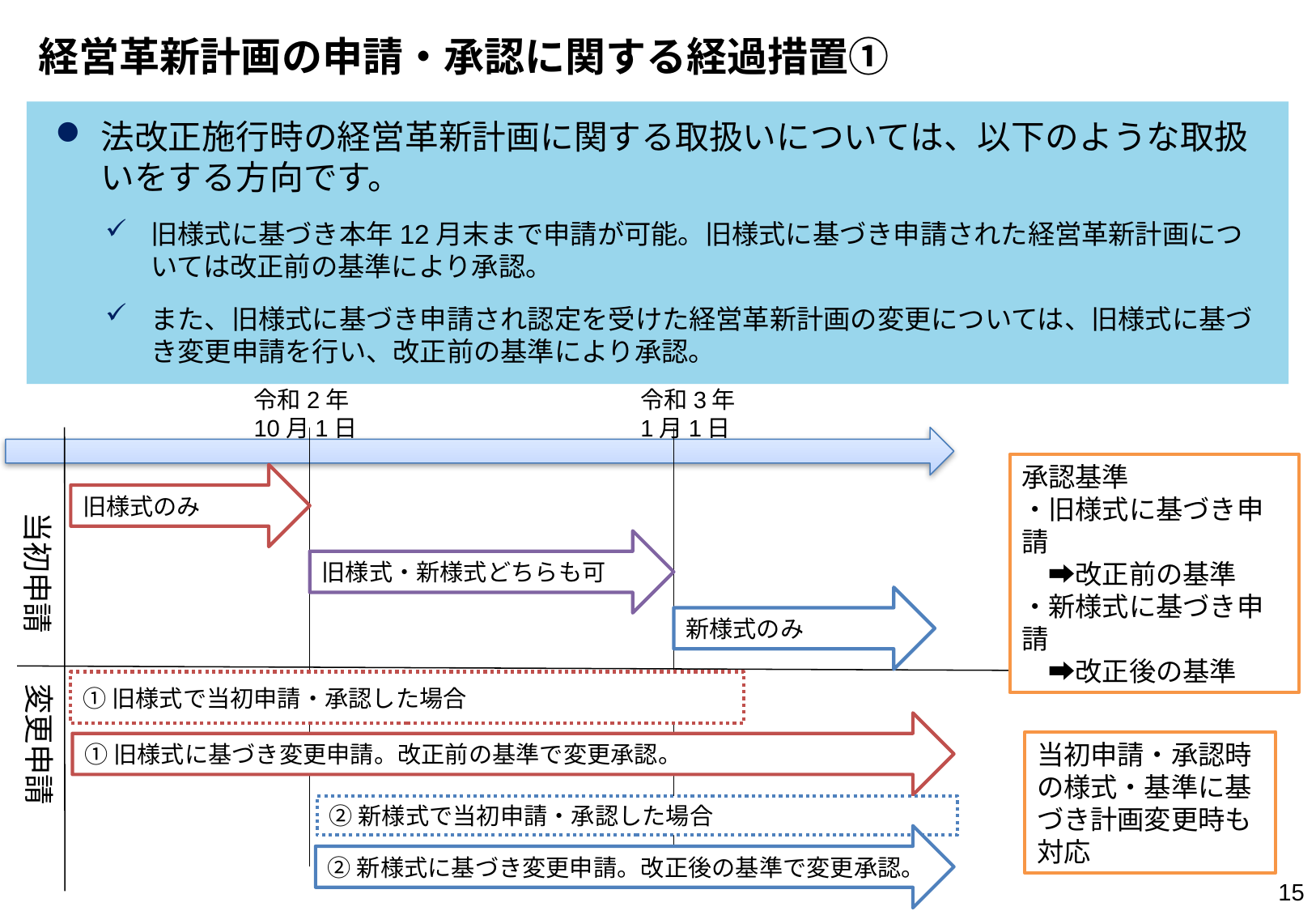

# 経営革新計画の申請・承認に関する経過措置①
法改正施行時の経営革新計画に関する取扱いについては、以下のような取扱いをする方向です。
旧様式に基づき本年12月末まで申請が可能。旧様式に基づき申請された経営革新計画については改正前の基準により承認。
また、旧様式に基づき申請され認定を受けた経営革新計画の変更については、旧様式に基づき変更申請を行い、改正前の基準により承認。
令和2年
10月1日
令和3年
1月1日

承認基準
・旧様式に基づき申請
　➡改正前の基準
・新様式に基づき申請
　➡改正後の基準
旧様式のみ
当初申請
旧様式・新様式どちらも可
新様式のみ
①旧様式で当初申請・承認した場合
変更申請
①旧様式に基づき変更申請。改正前の基準で変更承認。
当初申請・承認時の様式・基準に基づき計画変更時も対応
②新様式で当初申請・承認した場合
②新様式に基づき変更申請。改正後の基準で変更承認。
15